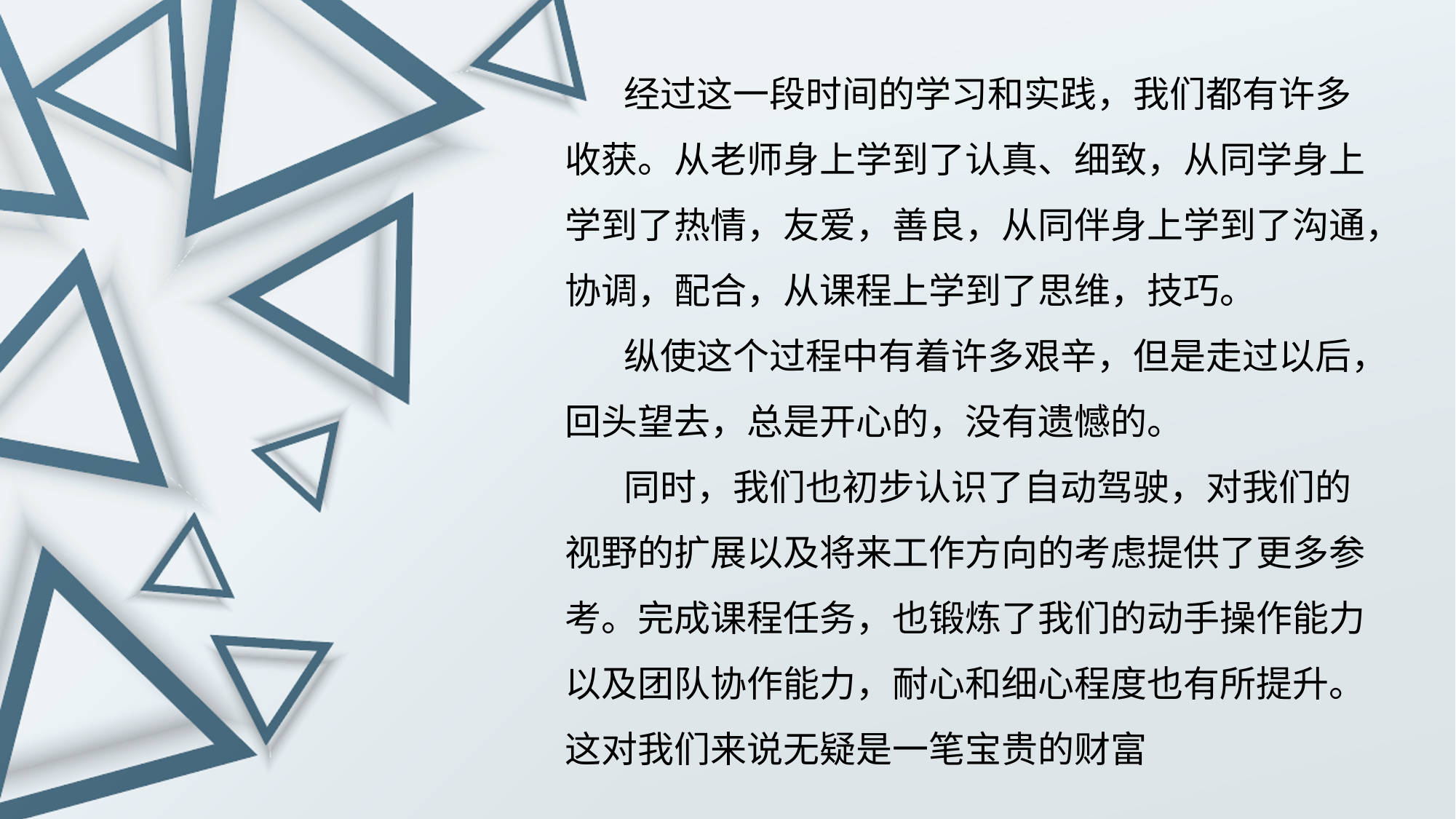

经过这一段时间的学习和实践，我们都有许多收获。从老师身上学到了认真、细致，从同学身上学到了热情，友爱，善良，从同伴身上学到了沟通，协调，配合，从课程上学到了思维，技巧。
纵使这个过程中有着许多艰辛，但是走过以后，回头望去，总是开心的，没有遗憾的。
同时，我们也初步认识了自动驾驶，对我们的视野的扩展以及将来工作方向的考虑提供了更多参考。完成课程任务，也锻炼了我们的动手操作能力以及团队协作能力，耐心和细心程度也有所提升。这对我们来说无疑是一笔宝贵的财富